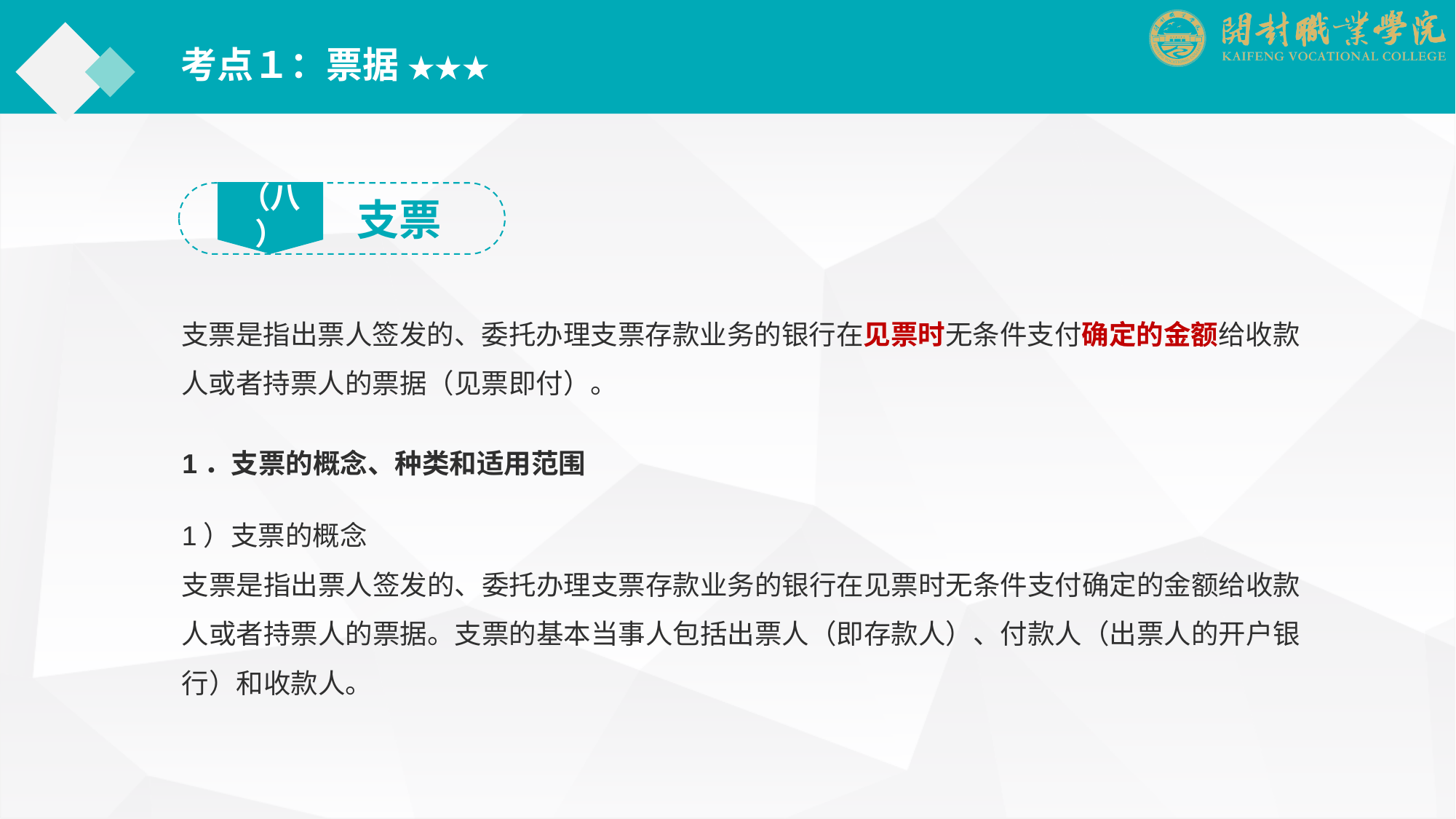

考点１：票据 ★★★
（八）

支票
支票是指出票人签发的、委托办理支票存款业务的银行在见票时无条件支付确定的金额给收款人或者持票人的票据（见票即付）。
1．支票的概念、种类和适用范围
1）支票的概念
支票是指出票人签发的、委托办理支票存款业务的银行在见票时无条件支付确定的金额给收款人或者持票人的票据。支票的基本当事人包括出票人（即存款人）、付款人（出票人的开户银行）和收款人。